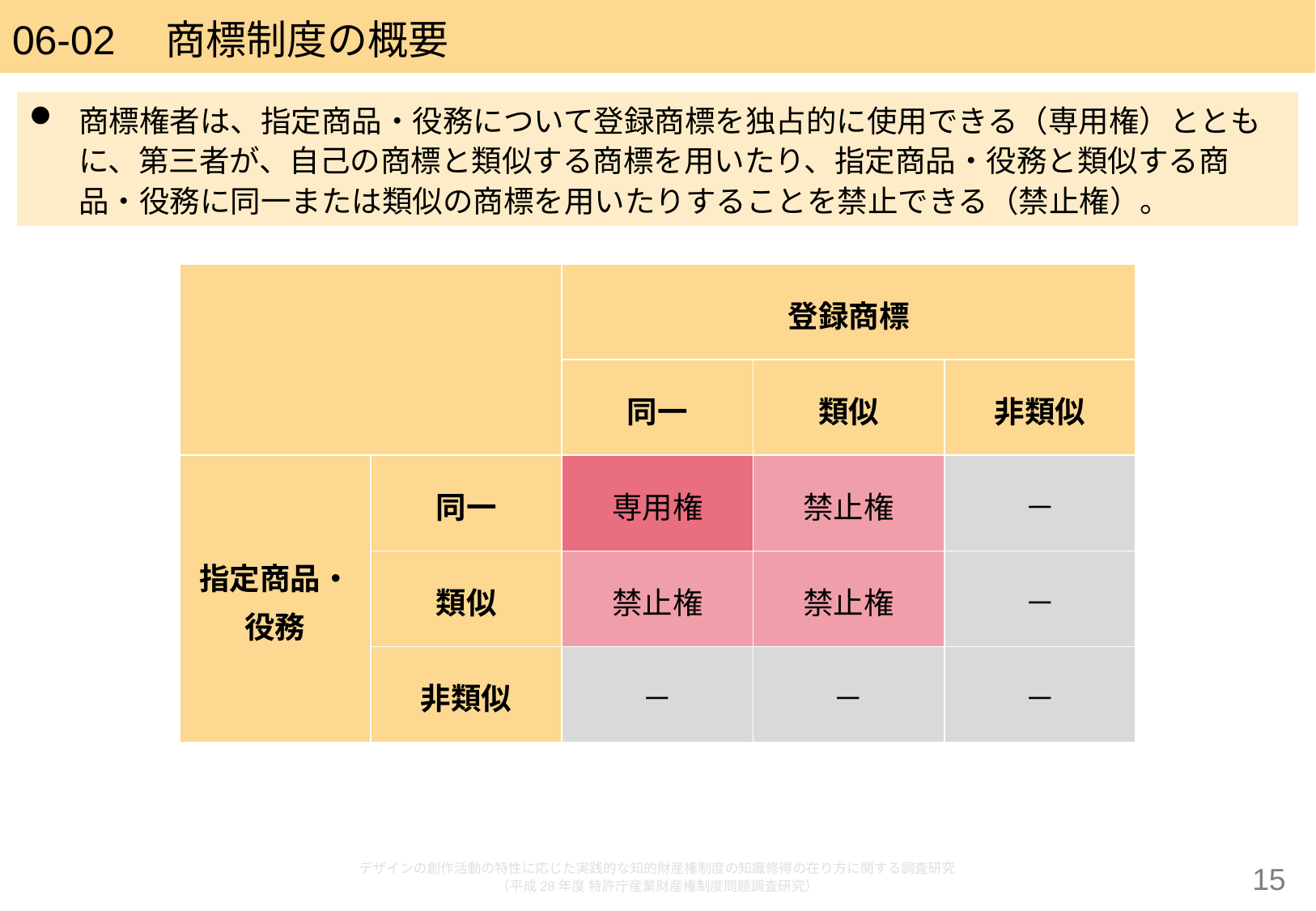

# 06-02　商標制度の概要
商標権者は、指定商品・役務について登録商標を独占的に使用できる（専用権）とともに、第三者が、自己の商標と類似する商標を用いたり、指定商品・役務と類似する商品・役務に同一または類似の商標を用いたりすることを禁止できる（禁止権）。
|  |  | 登録商標 |  |  |
| --- | --- | --- | --- | --- |
|  |  | 同一 | 類似 | 非類似 |
| 指定商品・役務 | 同一 | 専用権 | 禁止権 | － |
|  | 類似 | 禁止権 | 禁止権 | － |
|  | 非類似 | － | － | － |
デザインの創作活動の特性に応じた実践的な知的財産権制度の知識修得の在り方に関する調査研究
（平成28年度 特許庁産業財産権制度問題調査研究）
15